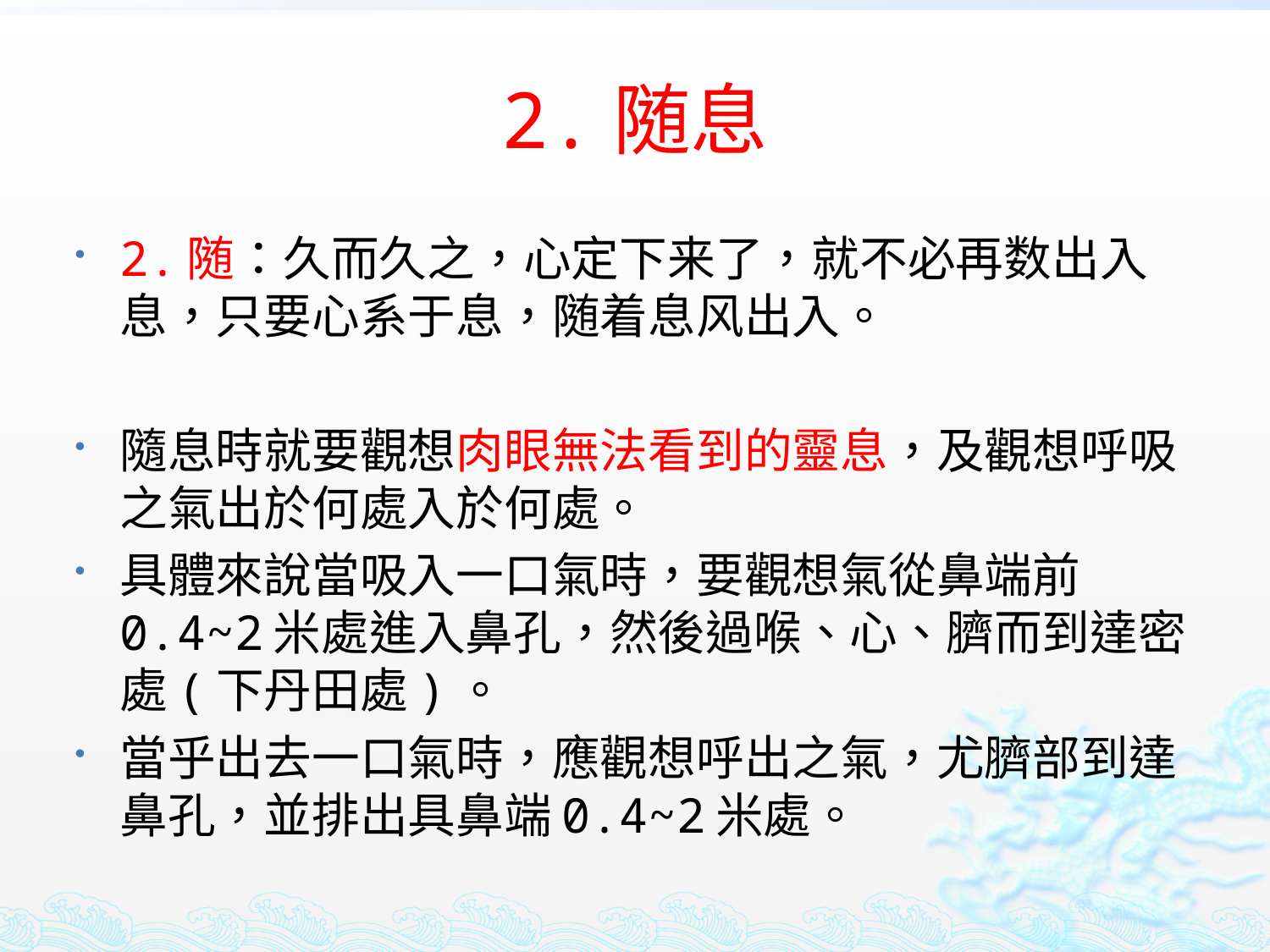

# 2.随息
2.随：久而久之，心定下来了，就不必再数出入息，只要心系于息，随着息风出入。

隨息時就要觀想肉眼無法看到的靈息，及觀想呼吸之氣出於何處入於何處。
具體來說當吸入一口氣時，要觀想氣從鼻端前0.4~2米處進入鼻孔，然後過喉、心、臍而到達密處(下丹田處)。
當乎出去一口氣時，應觀想呼出之氣，尤臍部到達鼻孔，並排出具鼻端0.4~2米處。